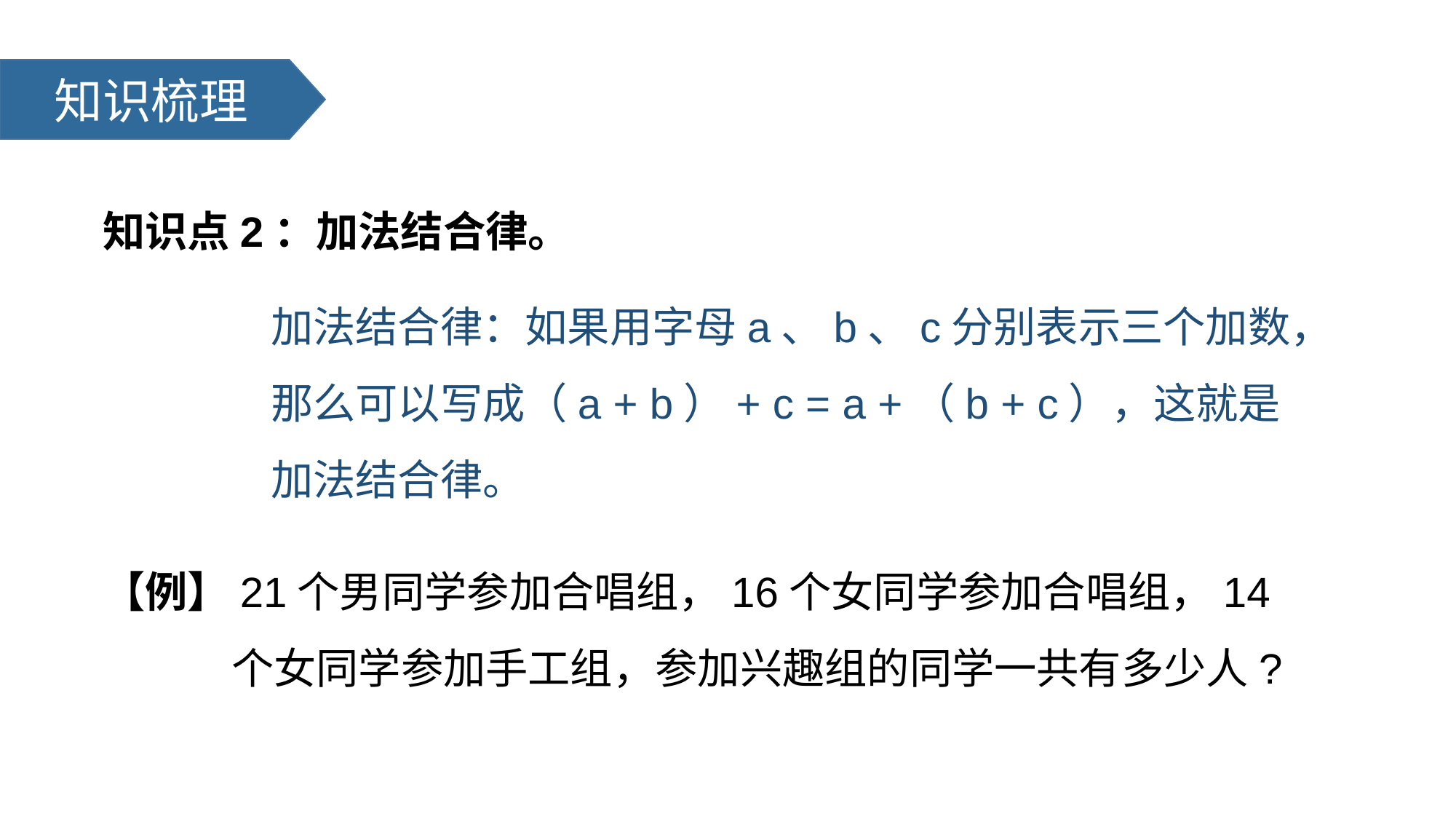

知识梳理
知识点2：加法结合律。
加法结合律：如果用字母a、b、c分别表示三个加数，那么可以写成（a + b）+ c = a +（b + c），这就是加法结合律。
【例】21个男同学参加合唱组，16个女同学参加合唱组，14个女同学参加手工组，参加兴趣组的同学一共有多少人?